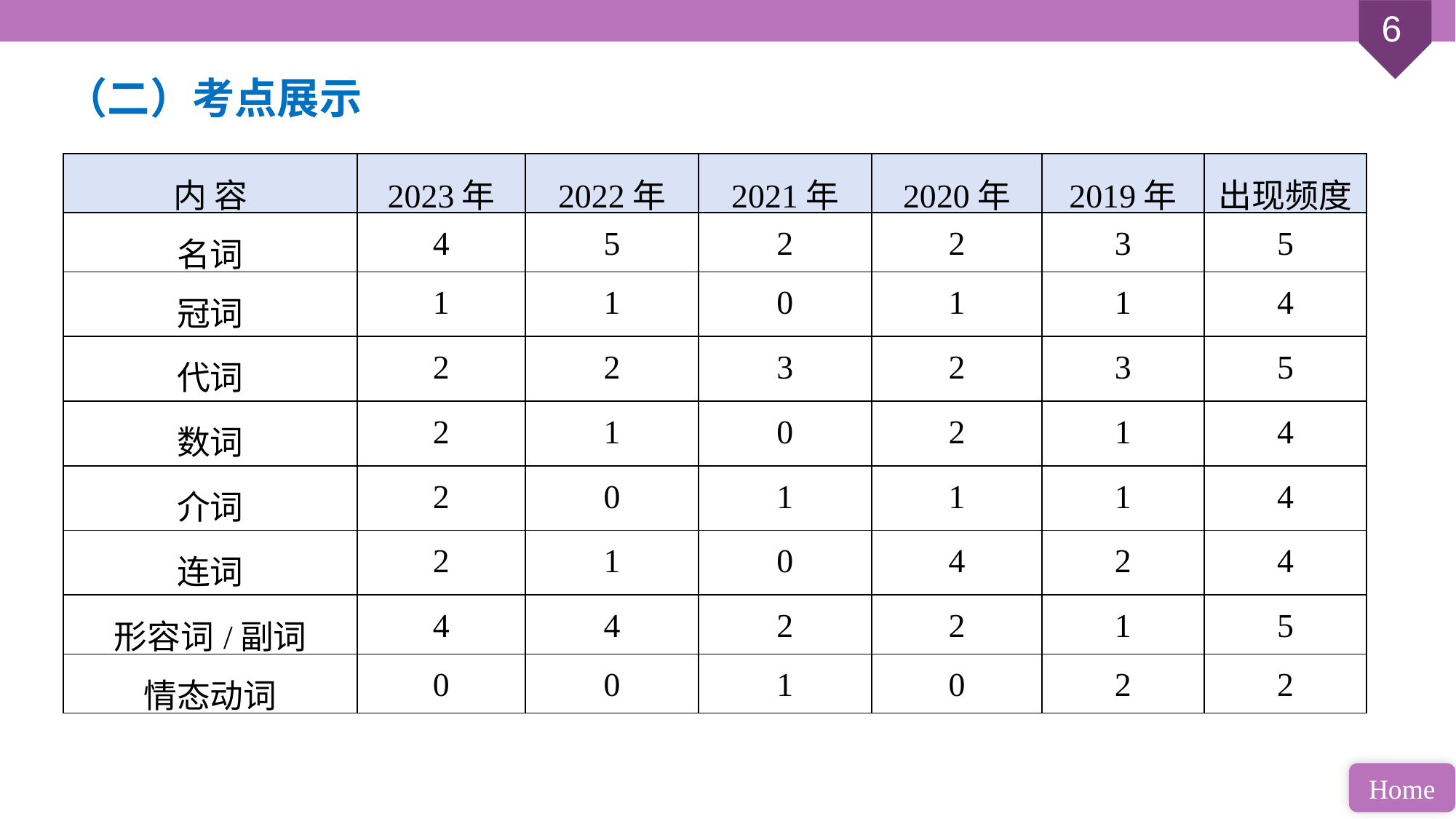

（二）考点展示
| 内 容 | 2023年 | 2022年 | 2021年 | 2020年 | 2019年 | 出现频度 |
| --- | --- | --- | --- | --- | --- | --- |
| 名词 | 4 | 5 | 2 | 2 | 3 | 5 |
| 冠词 | 1 | 1 | 0 | 1 | 1 | 4 |
| 代词 | 2 | 2 | 3 | 2 | 3 | 5 |
| 数词 | 2 | 1 | 0 | 2 | 1 | 4 |
| 介词 | 2 | 0 | 1 | 1 | 1 | 4 |
| 连词 | 2 | 1 | 0 | 4 | 2 | 4 |
| 形容词/副词 | 4 | 4 | 2 | 2 | 1 | 5 |
| 情态动词 | 0 | 0 | 1 | 0 | 2 | 2 |